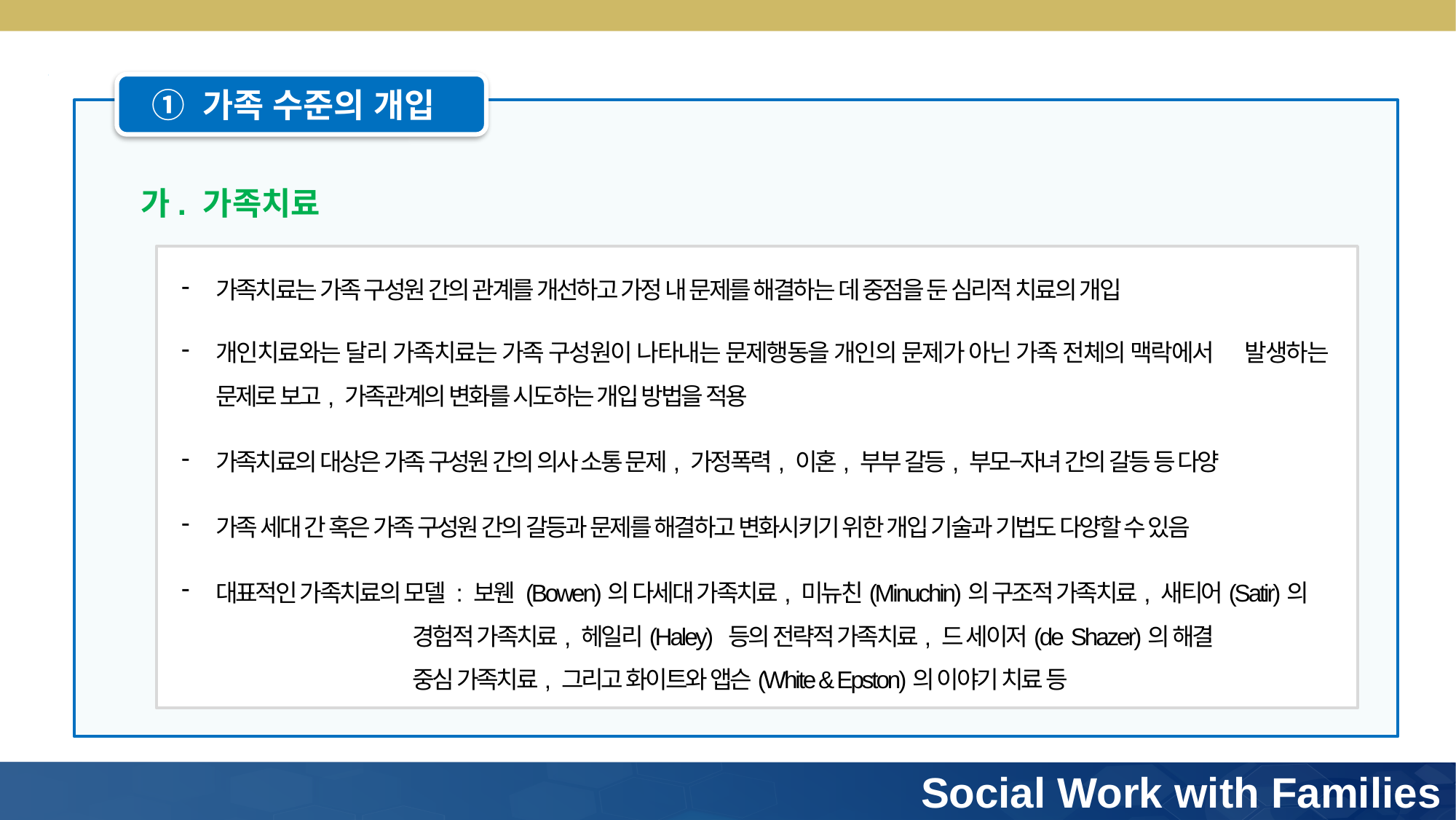

① 가족 수준의 개입

가. 가족치료

가족치료는 가족 구성원 간의 관계를 개선하고 가정 내 문제를 해결하는 데 중점을 둔 심리적 치료의 개입

개인치료와는 달리 가족치료는 가족 구성원이 나타내는 문제행동을 개인의 문제가 아닌 가족 전체의 맥락에서      발생하는 문제로 보고, 가족관계의 변화를 시도하는 개입 방법을 적용

가족치료의 대상은 가족 구성원 간의 의사 소통 문제, 가정폭력, 이혼, 부부 갈등, 부모−자녀 간의 갈등 등 다양

가족 세대 간 혹은 가족 구성원 간의 갈등과 문제를 해결하고 변화시키기 위한 개입 기술과 기법도 다양할 수 있음

대표적인 가족치료의 모델 : 보웬 (Bowen)의 다세대 가족치료, 미뉴친(Minuchin)의 구조적 가족치료, 새티어(Satir)의
                                                  경험적 가족치료, 헤일리(Haley)  등의 전략적 가족치료, 드 세이저(de  Shazer)의 해결
                                                  중심 가족치료, 그리고 화이트와 앱슨(White & Epston)의 이야기 치료 등